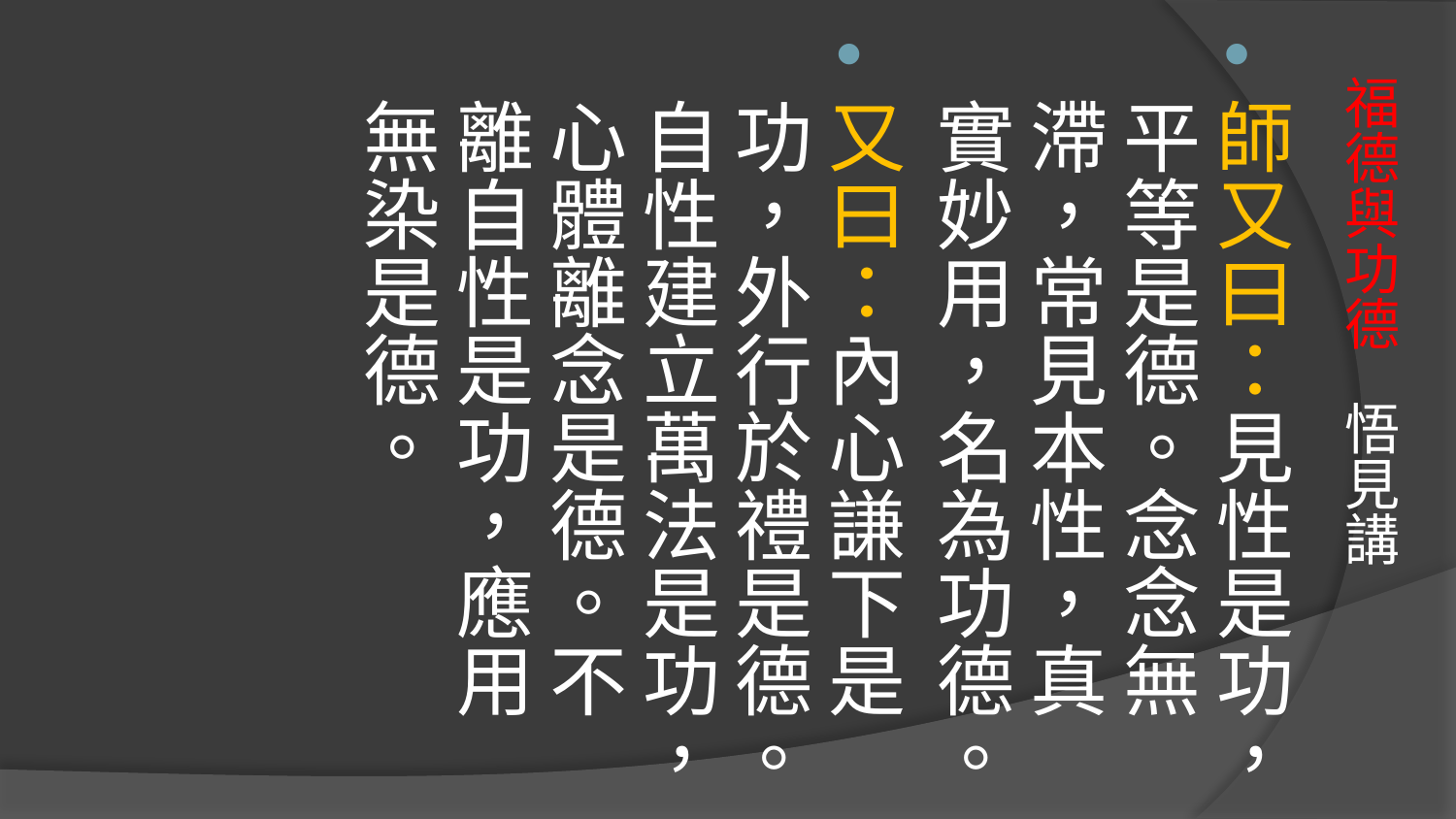

師又曰：見性是功，平等是德。念念無滯，常見本性，真實妙用，名為功德。
又曰：內心謙下是功，外行於禮是德。自性建立萬法是功，心體離念是德。不離自性是功，應用無染是德。

# 福德與功德    悟見講